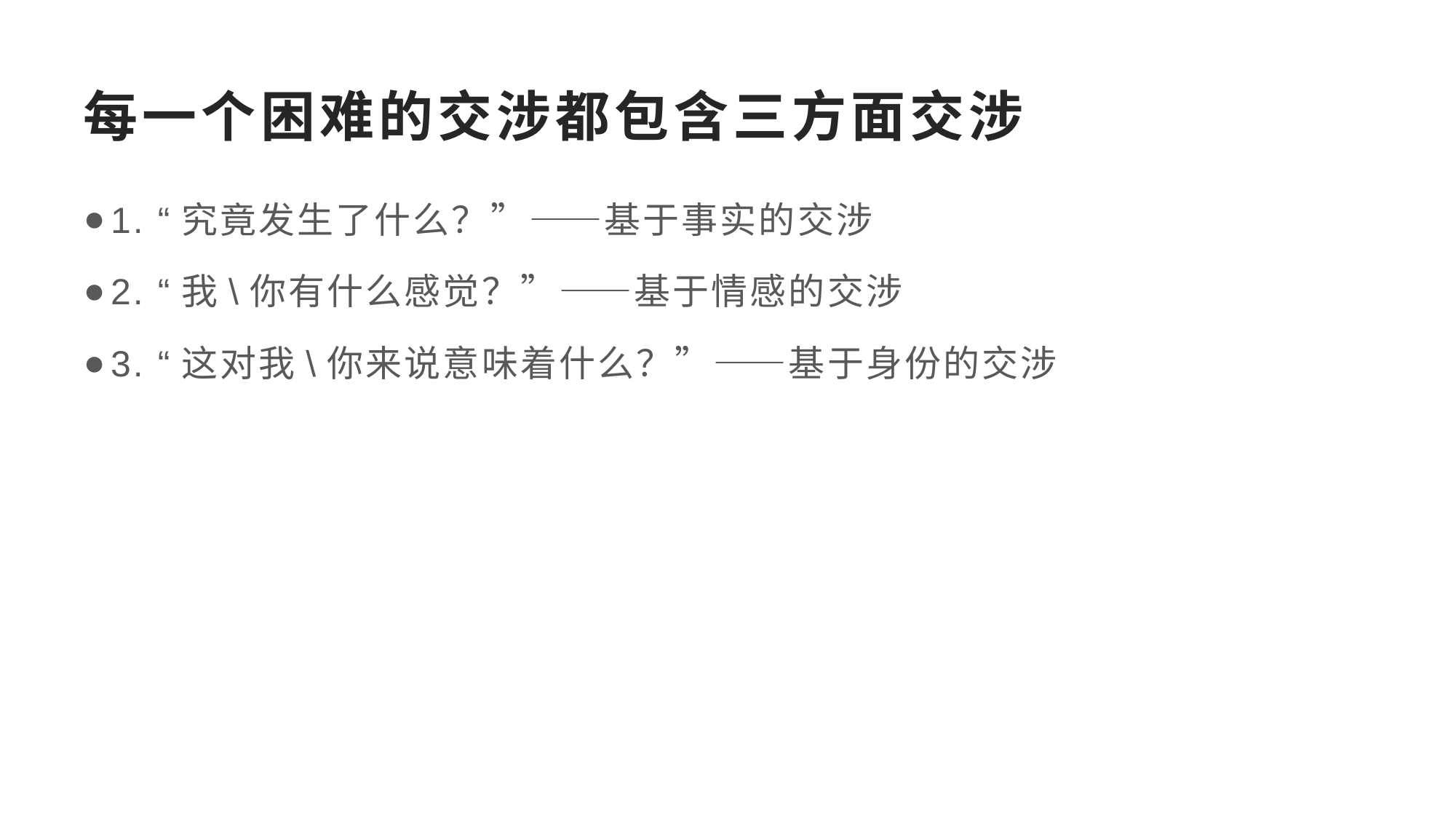

# 每一个困难的交涉都包含三方面交涉
1. “究竟发生了什么？”——基于事实的交涉
2. “我\你有什么感觉？”——基于情感的交涉
3. “这对我\你来说意味着什么？”——基于身份的交涉